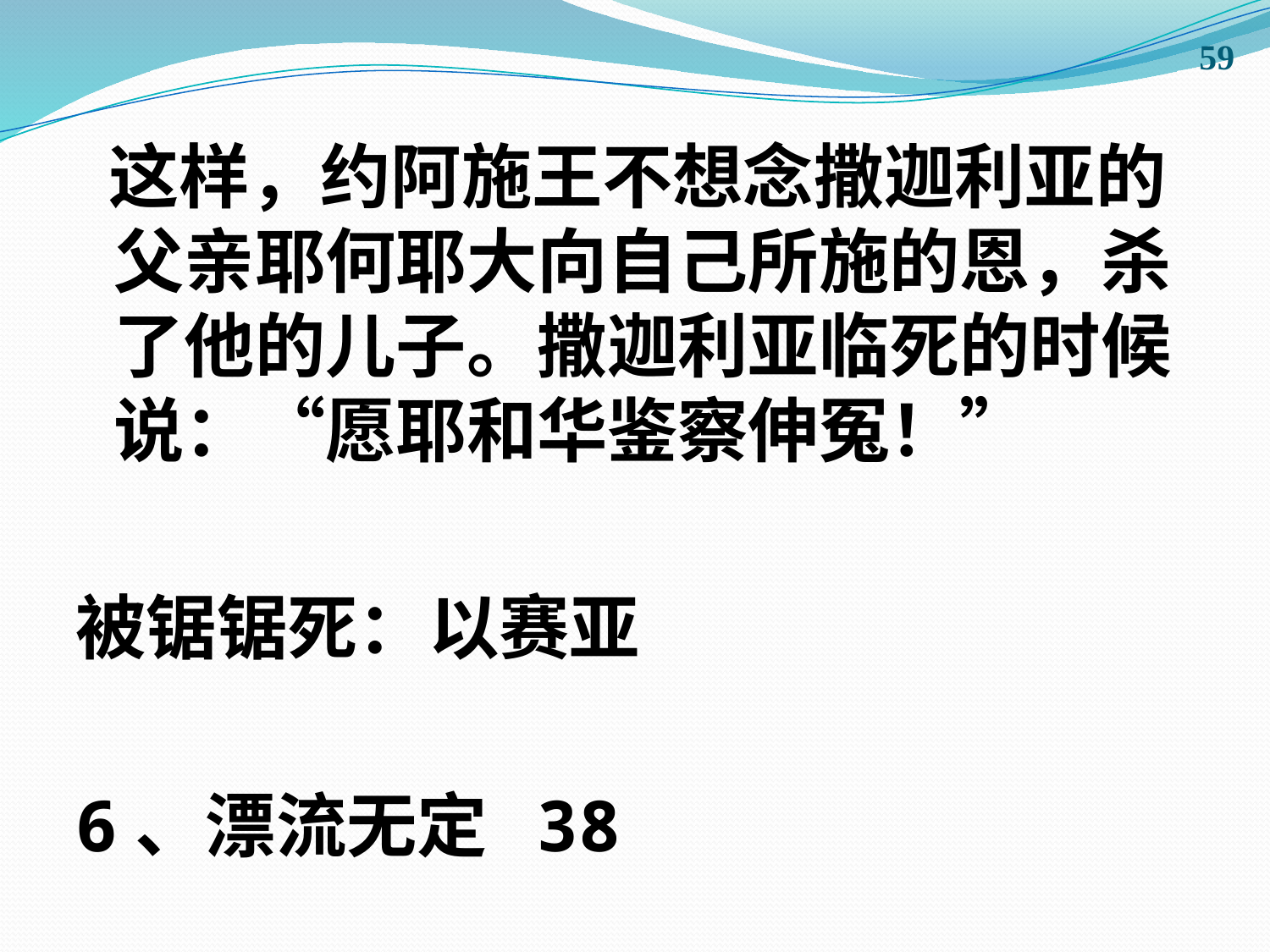

59
 这样，约阿施王不想念撒迦利亚的父亲耶何耶大向自己所施的恩，杀了他的儿子。撒迦利亚临死的时候说：“愿耶和华鉴察伸冤！”

被锯锯死：以赛亚

6、漂流无定  38